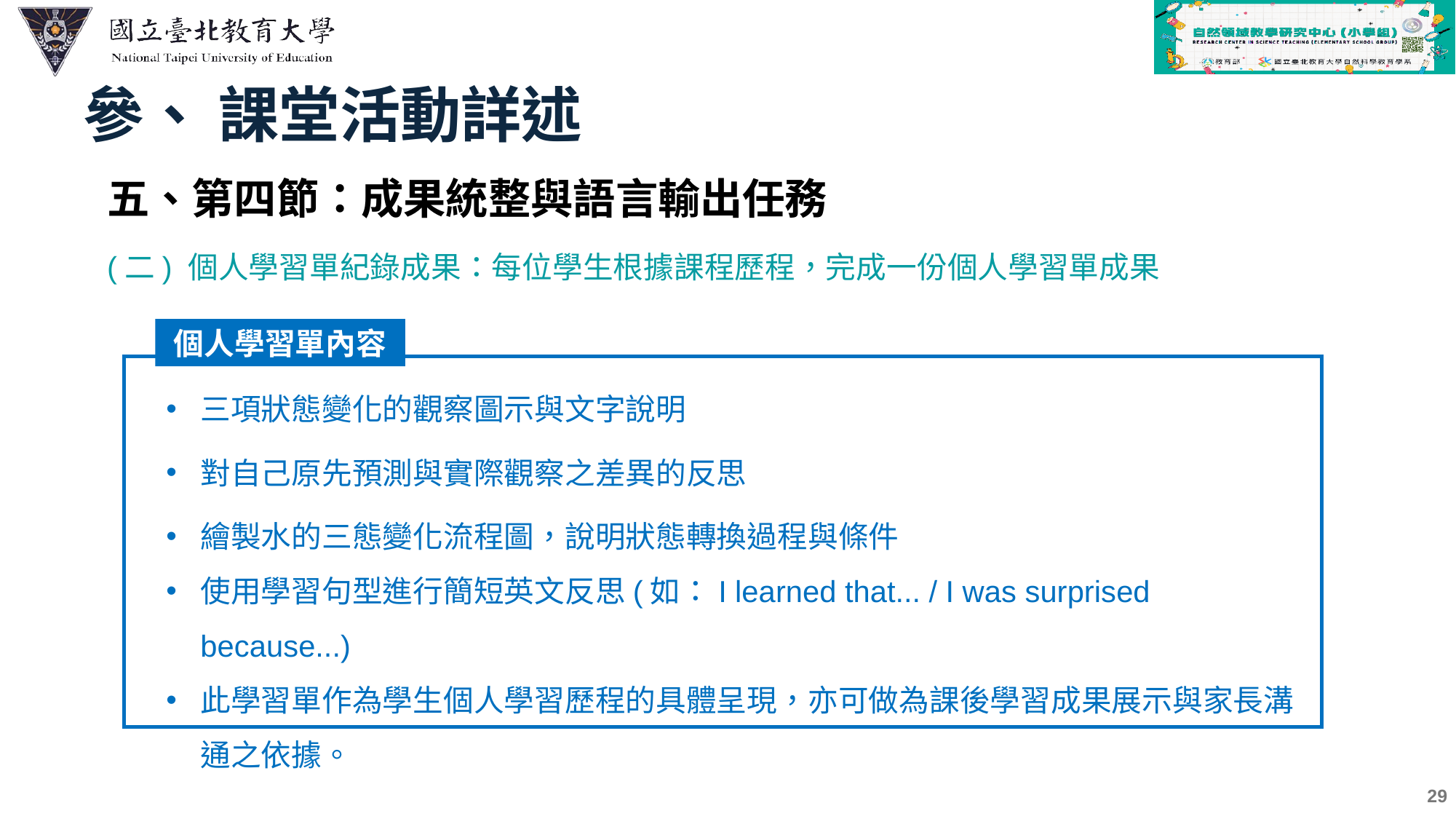

參、 課堂活動詳述
五、第四節：成果統整與語言輸出任務
(二) 個人學習單紀錄成果：每位學生根據課程歷程，完成一份個人學習單成果
個人學習單內容
C
三項狀態變化的觀察圖示與文字說明
對自己原先預測與實際觀察之差異的反思
繪製水的三態變化流程圖，說明狀態轉換過程與條件
使用學習句型進行簡短英文反思(如：I learned that... / I was surprised because...)
此學習單作為學生個人學習歷程的具體呈現，亦可做為課後學習成果展示與家長溝通之依據。
29